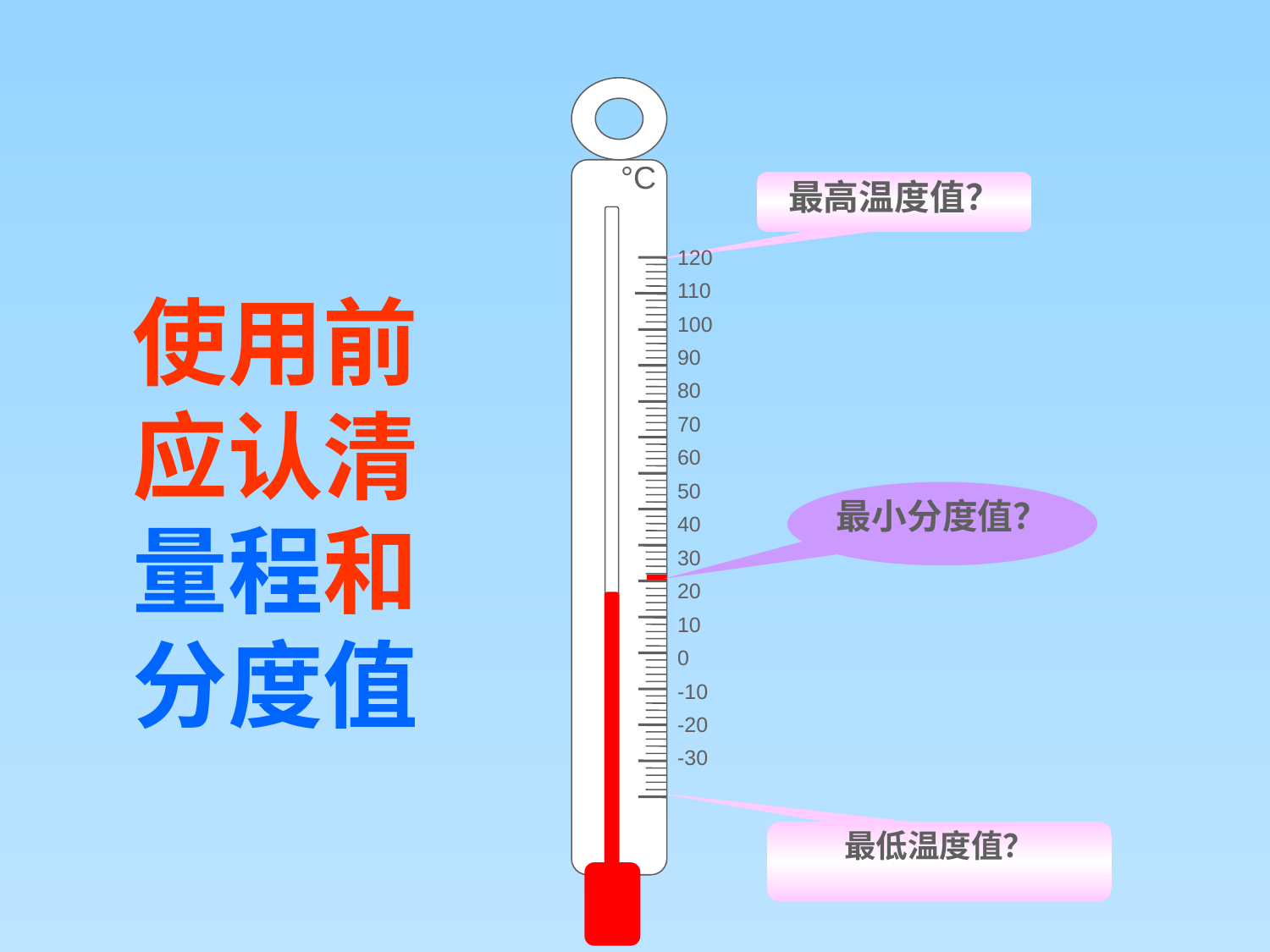

°C
120
110
100
90
80
70
60
50
40
30
20
10
0
-10
-20
-30

最高温度值？
使用前应认清量程和分度值
最小分度值？

最低温度值？